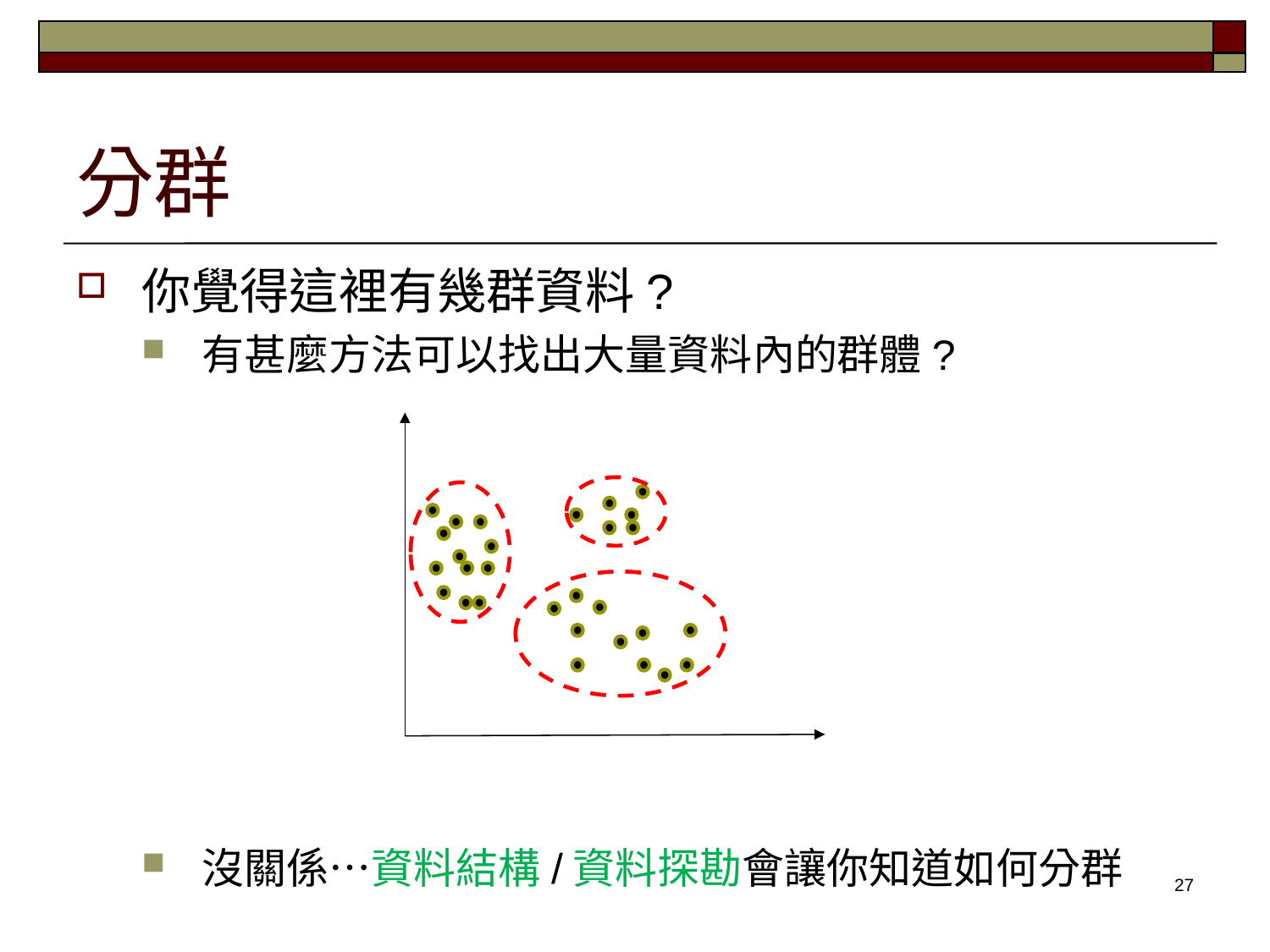

# 分群
你覺得這裡有幾群資料?
有甚麼方法可以找出大量資料內的群體?

沒關係…資料結構/資料探勘會讓你知道如何分群

27